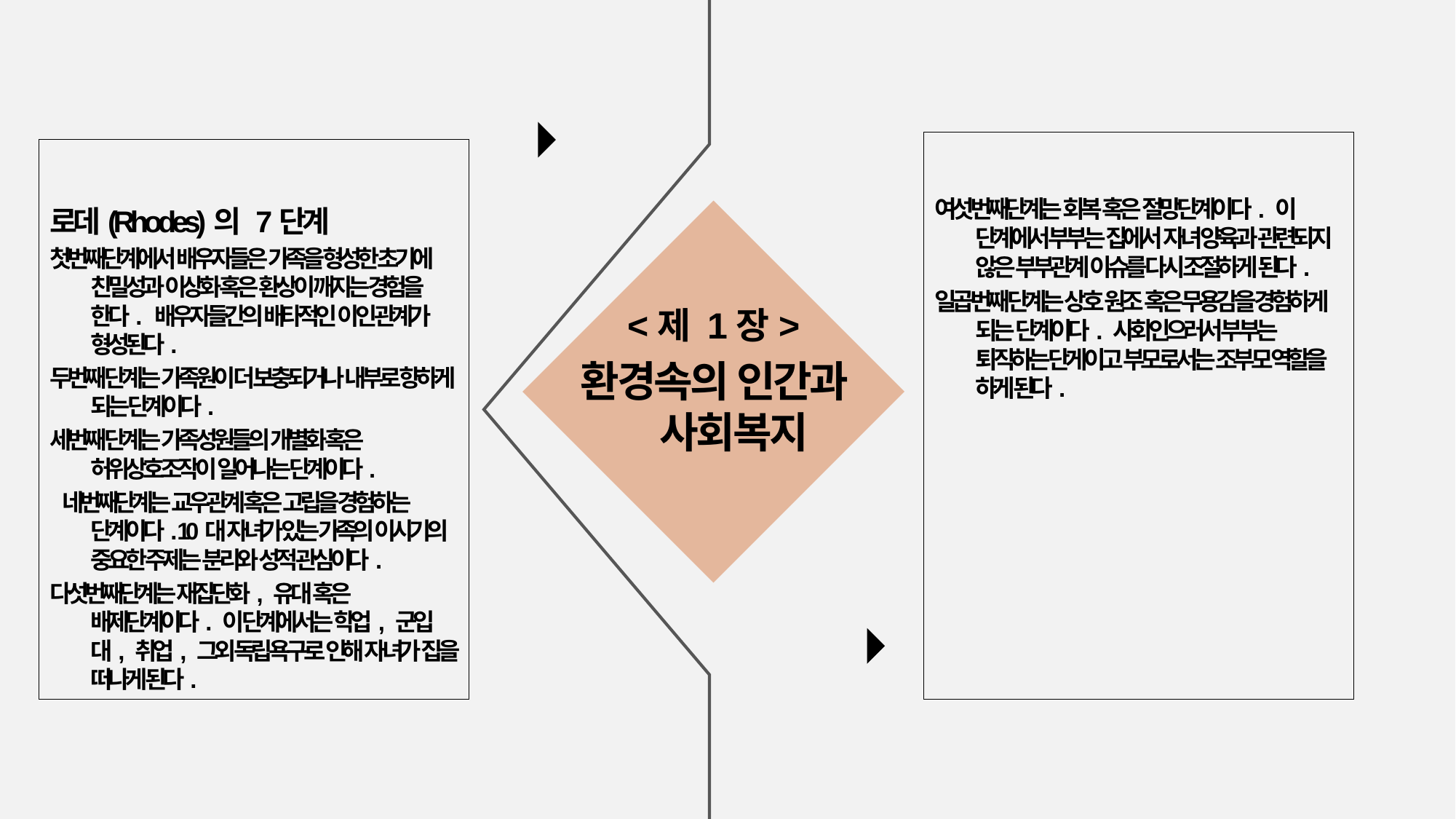

여섯번째단계는  회복  혹은  절망단계이다.  이  단계에서 부부는  집에서  자녀 양육과  관련되지 않은  부부관계  이슈를 다시 조절하게  된다.
일곱번째 단계는  상호  원조  혹은 무용감을 경험하게 되는  단계이다.  사회인으러서 부부는  퇴직하는 단게이고  부모로서는  조부모 역할을 하게 된다.

로데(Rhodes)의  7단계
첫번째단계에서  배우자들은  가족을 형성한 초기에  친밀성과  이상화 혹은  환상이 깨지는 경험을 한다.   배우자들간의  배타적인  이인 관계가 형성된다.
두번째 단계는  가족원이 더 보충되거나  내부로 향하게 되는 단계이다.
세번째 단계는  가족성원들의  개별화 혹은 허위상호조작이  일어나는 단계이다.
 네번째단계는  교우관계 혹은  고립을 경험하는 단계이다.  10대  자녀가 있는 가족의  이시기의 중요한 주제는  분리와  성적 관심이다.
다섯번째단계는  재집단화,  유대  혹은  배제단계이다.  이 단계에서는  학업,  군입대,  취업,  그외 독립욕구로  인해  자녀가  집을  떠나게 된다.

<제 1장>
환경속의 인간과 사회복지
START